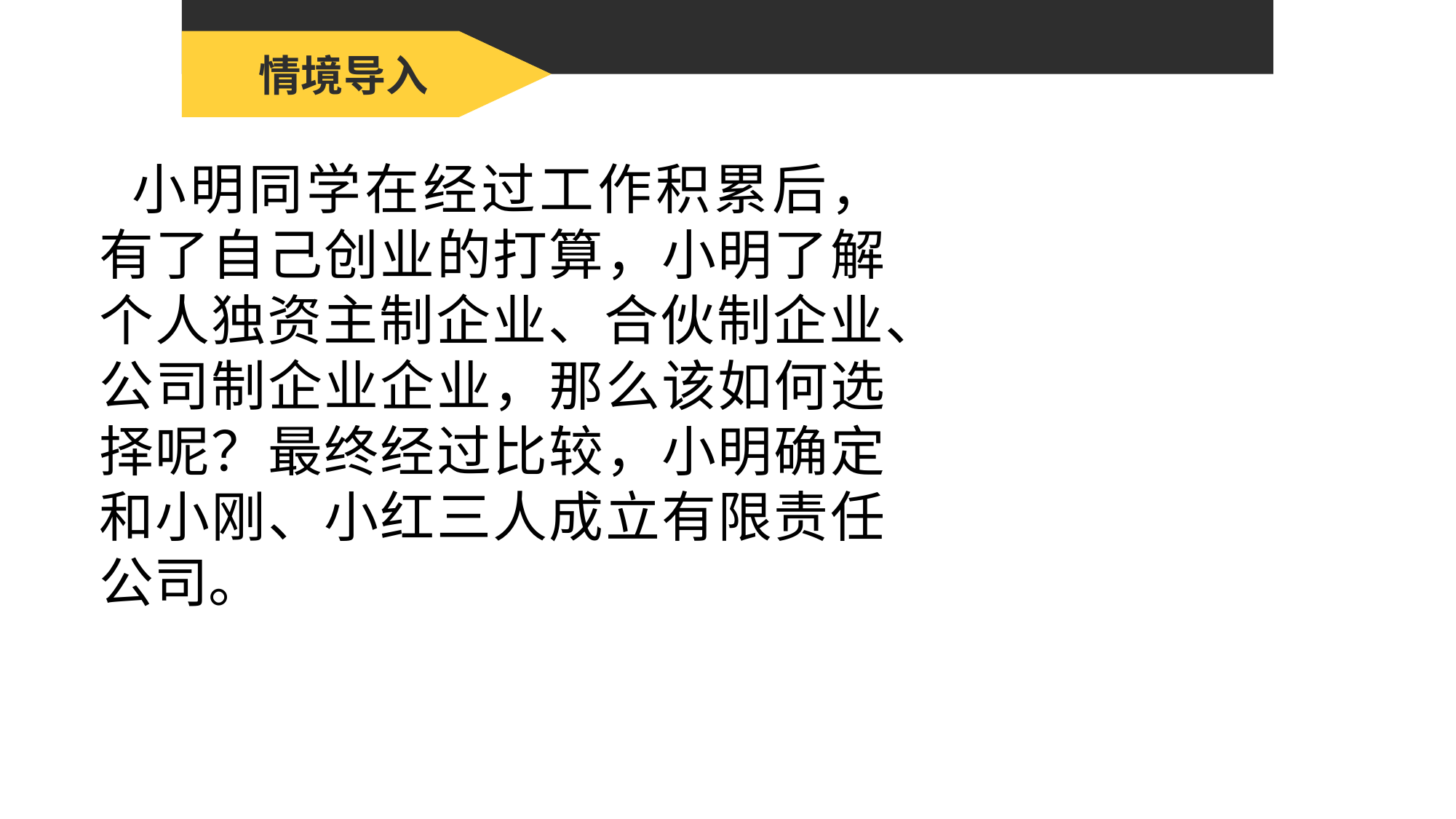

情境导入
 小明同学在经过工作积累后，有了自己创业的打算，小明了解个人独资主制企业、合伙制企业、公司制企业企业，那么该如何选择呢？最终经过比较，小明确定和小刚、小红三人成立有限责任公司。